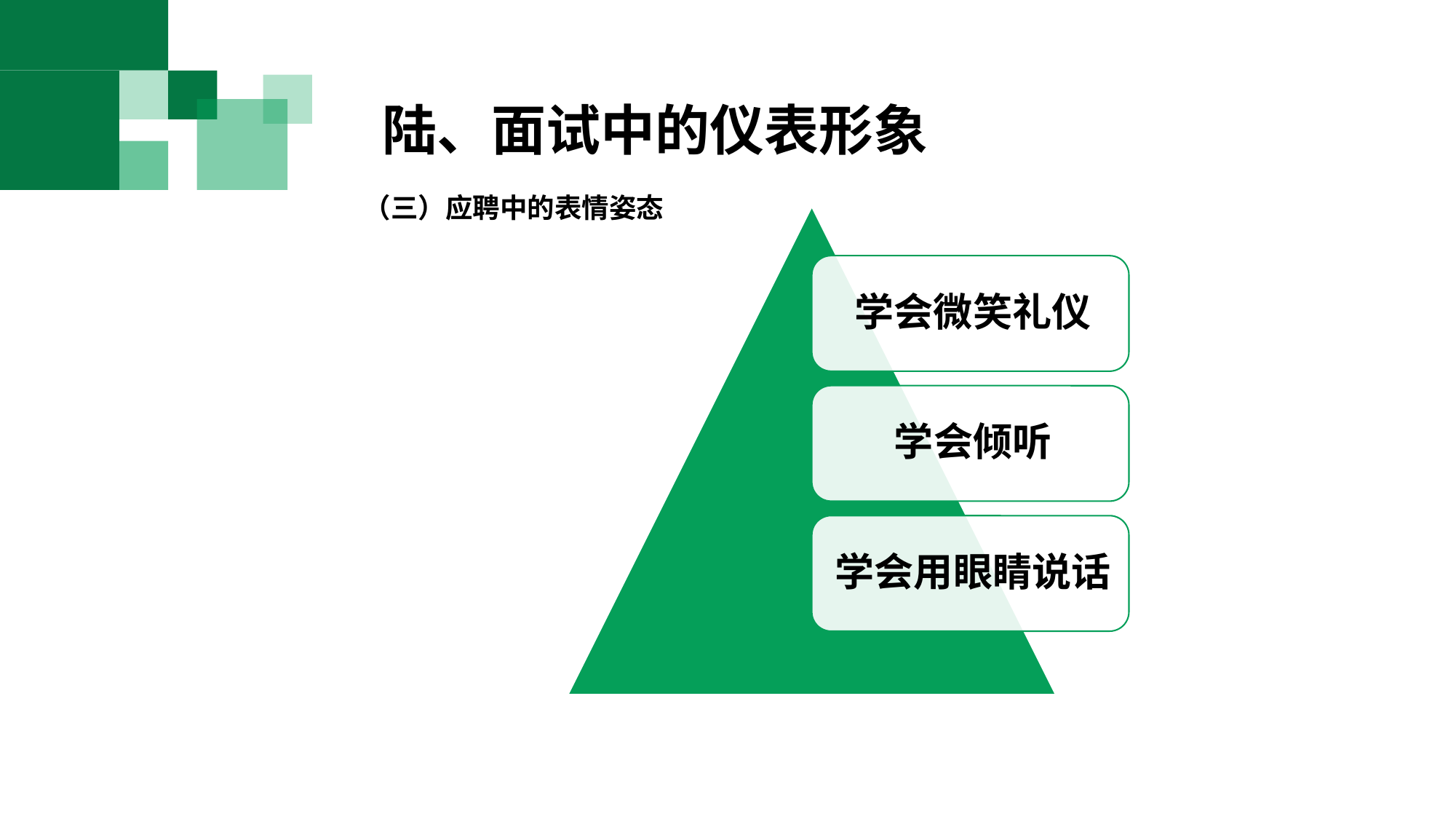

、面试中的仪表形象
 （三）应聘中的表情姿态

学会微笑礼仪
学会倾听
学会用眼睛说话